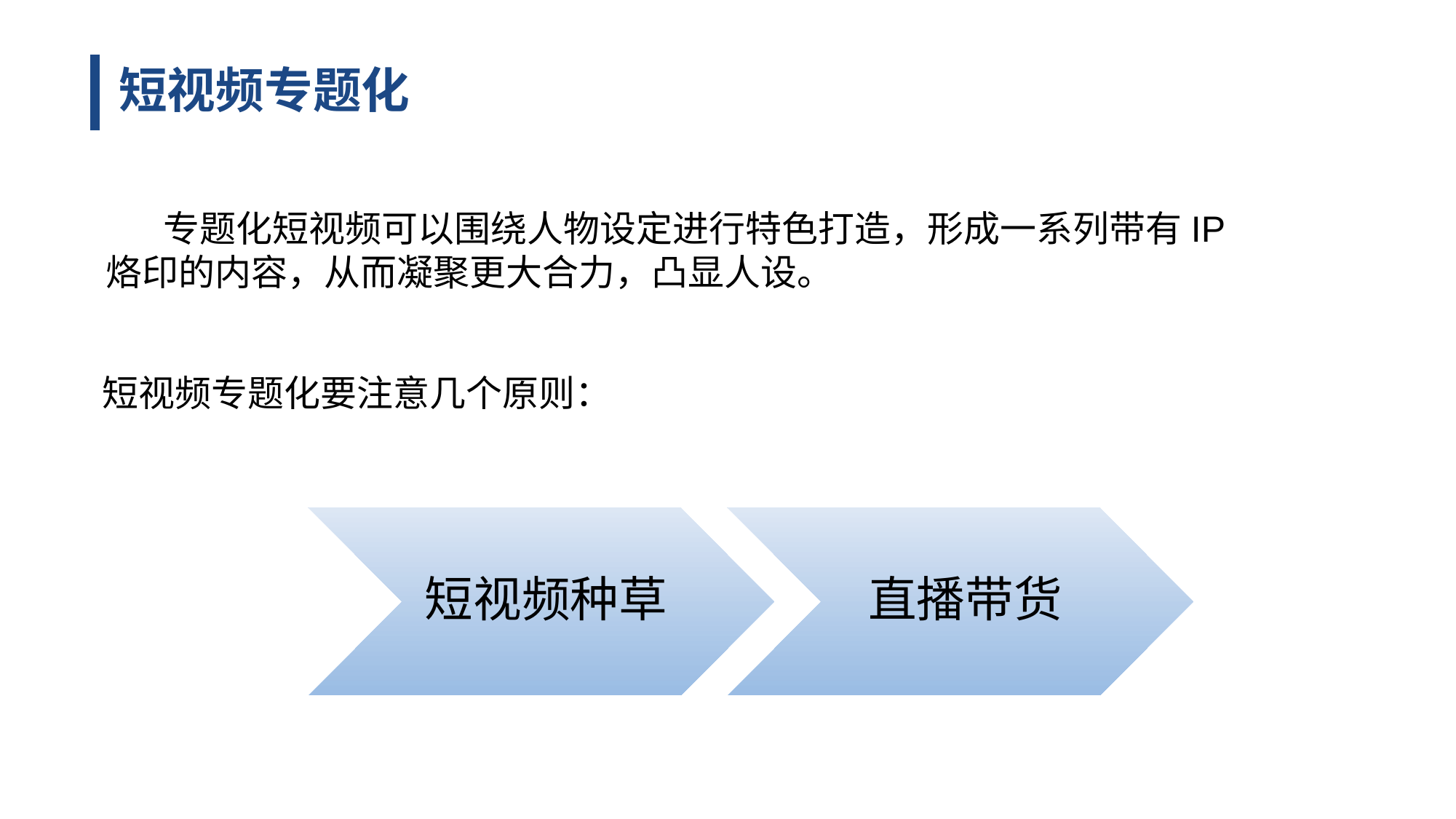

短视频专题化

      专题化短视频可以围绕人物设定进行特色打造，形成一系列带有IP烙印的内容，从而凝聚更大合力，凸显人设。
短视频专题化要注意几个原则：

短视频种草
直播带货